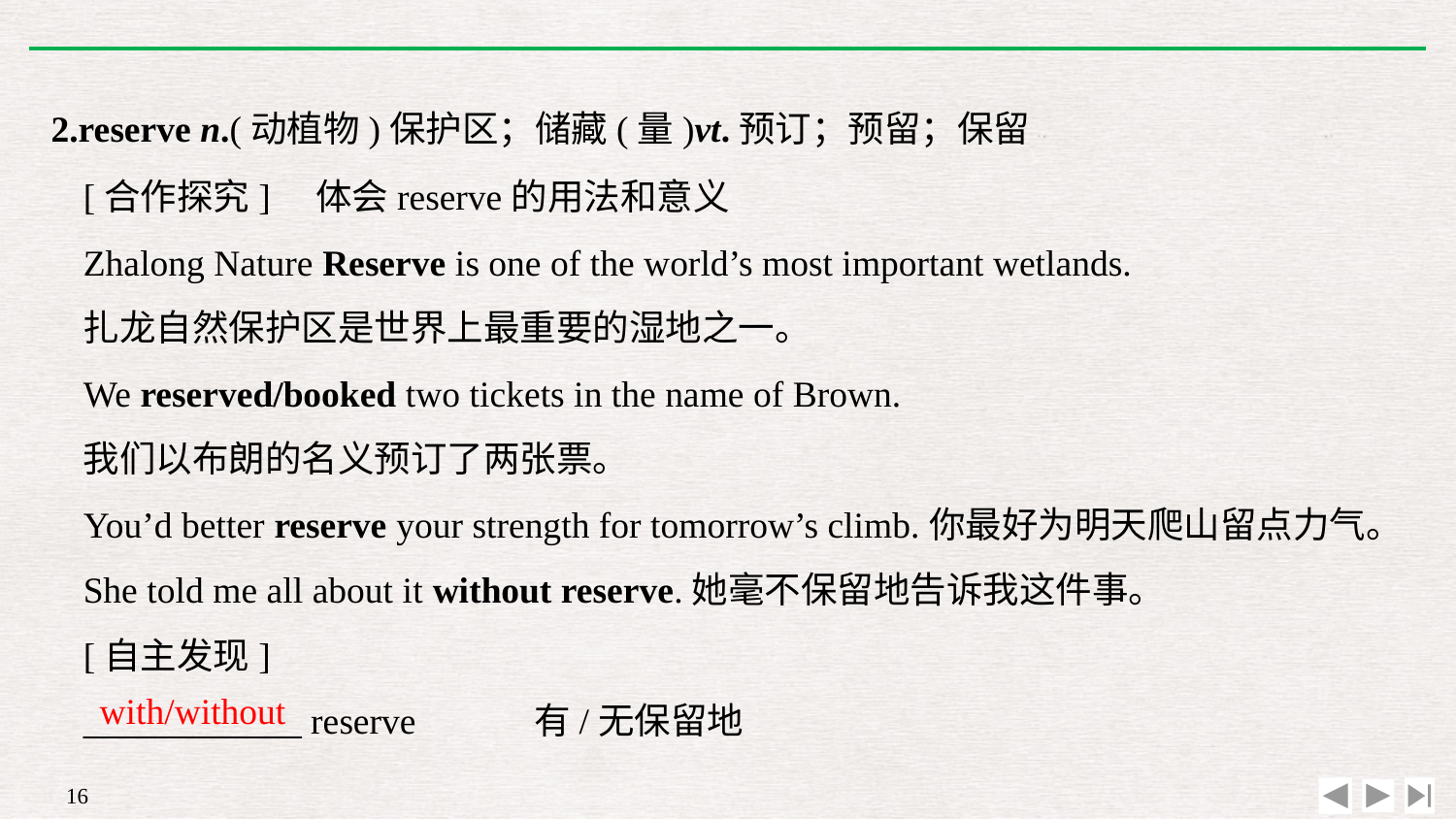

2.reserve n.(动植物)保护区；储藏(量)vt.预订；预留；保留
[合作探究]　体会reserve的用法和意义
Zhalong Nature Reserve is one of the world’s most important wetlands.
扎龙自然保护区是世界上最重要的湿地之一。
We reserved/booked two tickets in the name of Brown.
我们以布朗的名义预订了两张票。
You’d better reserve your strength for tomorrow’s climb.你最好为明天爬山留点力气。
She told me all about it without reserve.她毫不保留地告诉我这件事。
[自主发现]
____________ reserve　　　有/无保留地
with/without